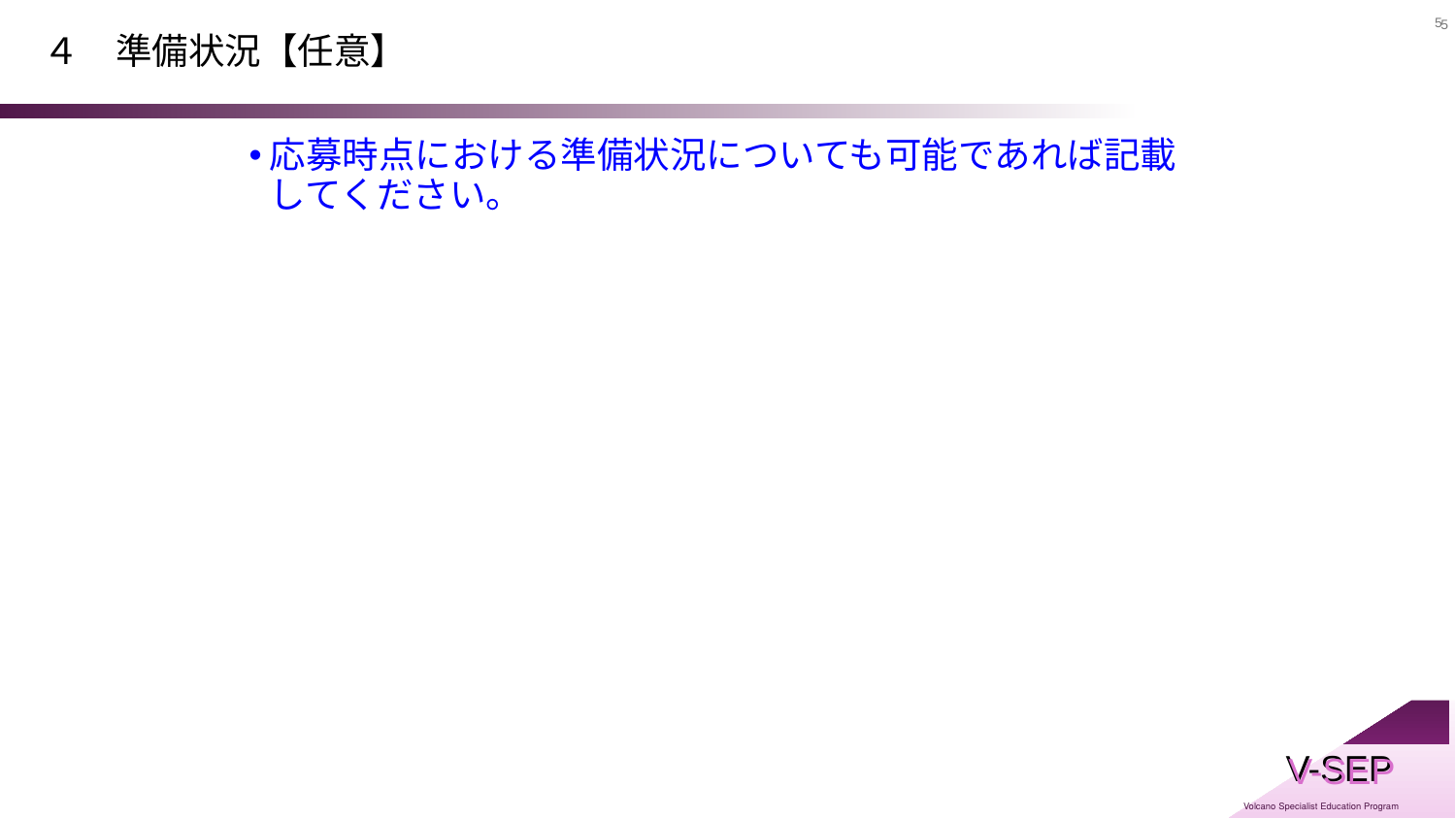

5
４　準備状況【任意】
応募時点における準備状況についても可能であれば記載してください。